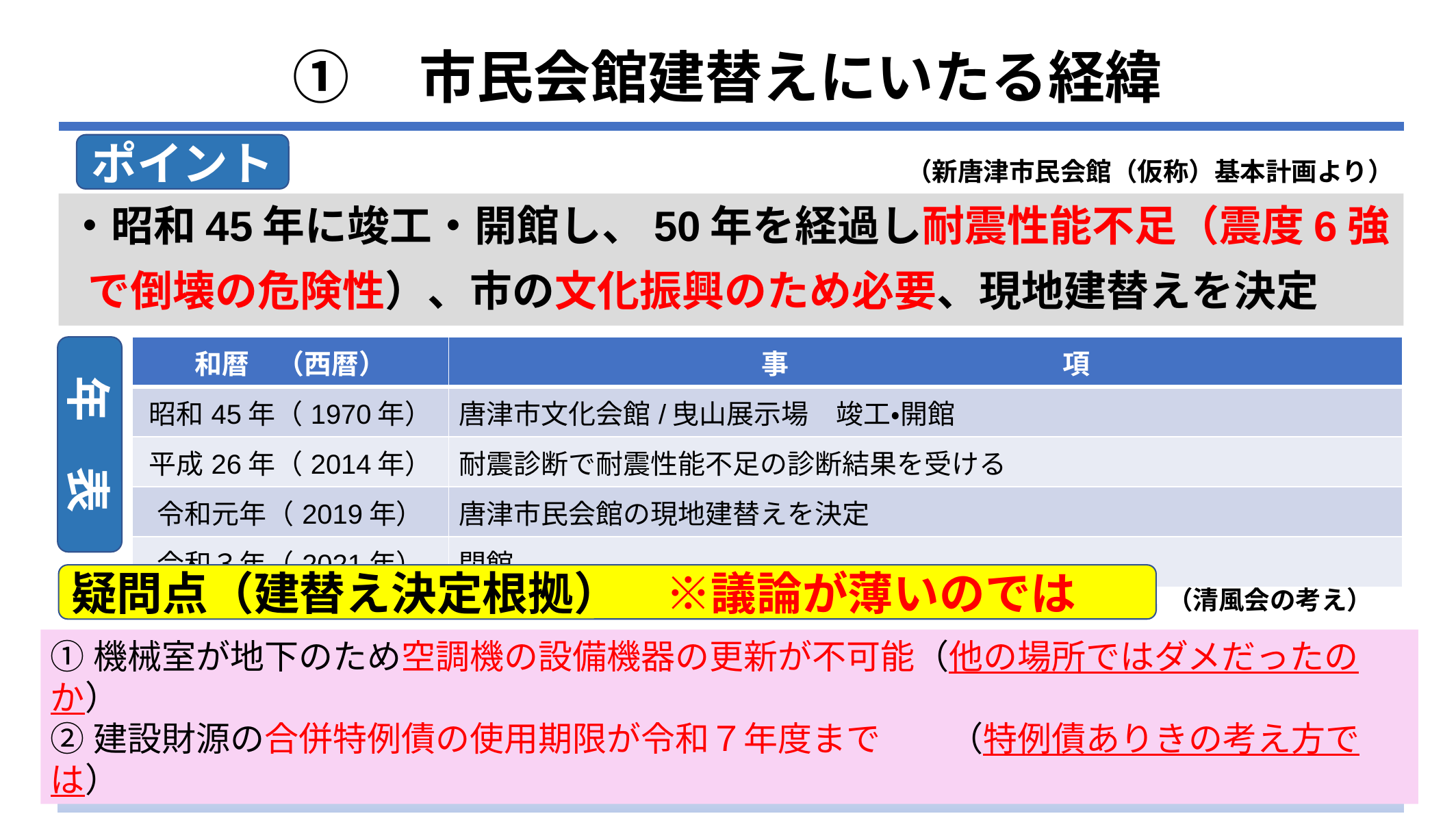

# ①　市民会館建替えにいたる経緯
ポイント
（新唐津市民会館（仮称）基本計画より）
・昭和45年に竣工・開館し、50年を経過し耐震性能不足（震度6強
 で倒壊の危険性）、市の文化振興のため必要、現地建替えを決定
年　表
| 和暦　（西暦） | 事　　　　　　　　　　項 |
| --- | --- |
| 昭和45年（1970年） | 唐津市文化会館/曳山展示場　竣工・開館 |
| 平成26年（2014年） | 耐震診断で耐震性能不足の診断結果を受ける |
| 令和元年（2019年） | 唐津市民会館の現地建替えを決定 |
| 令和３年（2021年） | 閉館 |
疑問点（建替え決定根拠）　※議論が薄いのでは
（清風会の考え）
①機械室が地下のため空調機の設備機器の更新が不可能（他の場所ではダメだったのか）
②建設財源の合併特例債の使用期限が令和７年度まで　　（特例債ありきの考え方では）
「あなた」と一歩、唐津を前に進める
唐津市議会　清風会
20